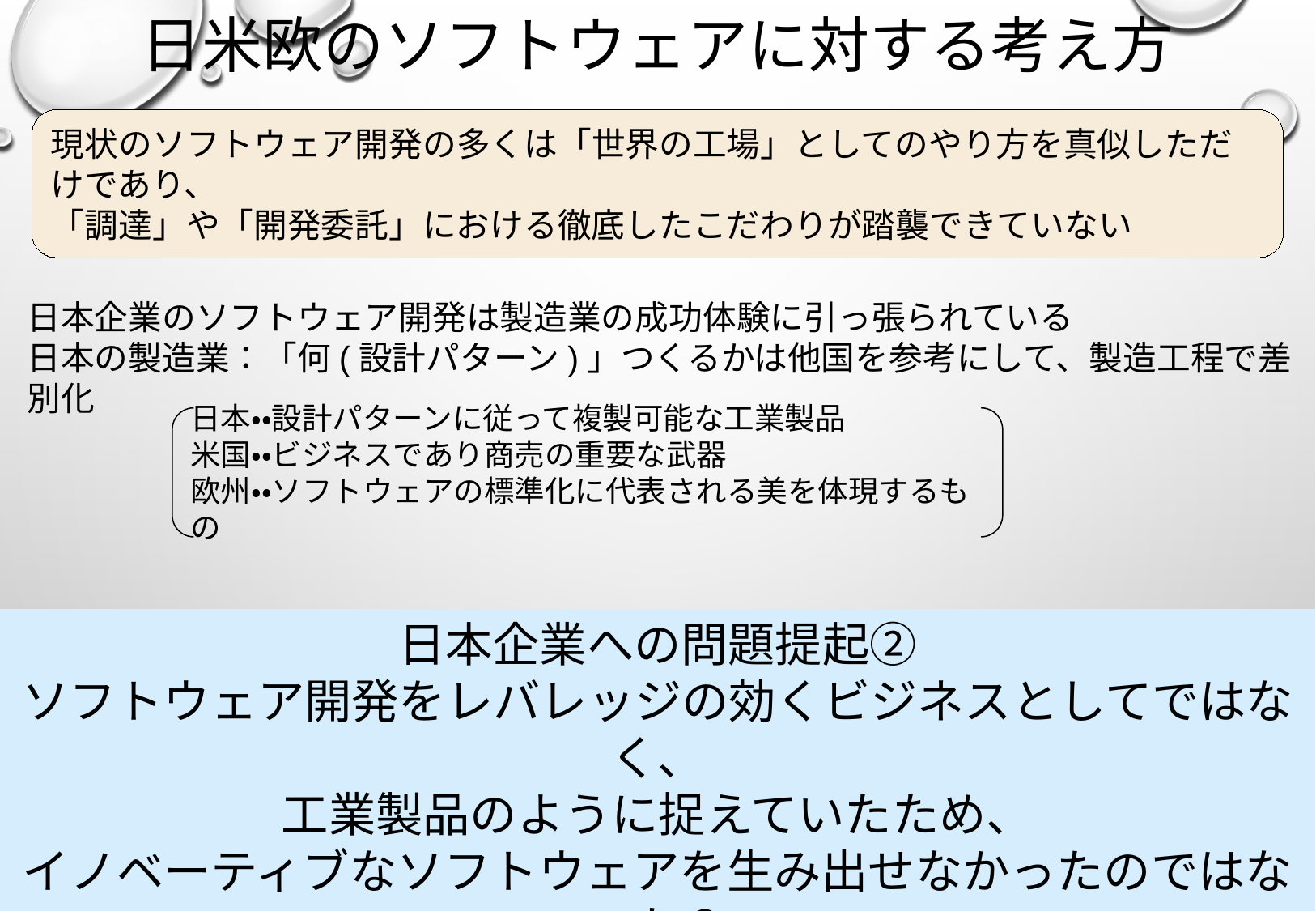

# 日米欧のソフトウェアに対する考え方
現状のソフトウェア開発の多くは「世界の工場」としてのやり方を真似しただけであり、
「調達」や「開発委託」における徹底したこだわりが踏襲できていない
日本企業のソフトウェア開発は製造業の成功体験に引っ張られている
日本の製造業：「何(設計パターン)」つくるかは他国を参考にして、製造工程で差別化
日本・・設計パターンに従って複製可能な工業製品
米国・・ビジネスであり商売の重要な武器
欧州・・ソフトウェアの標準化に代表される美を体現するもの
日本企業への問題提起②
ソフトウェア開発をレバレッジの効くビジネスとしてではなく、
工業製品のように捉えていたため、
イノベーティブなソフトウェアを生み出せなかったのではないか？
https://coredou.com/